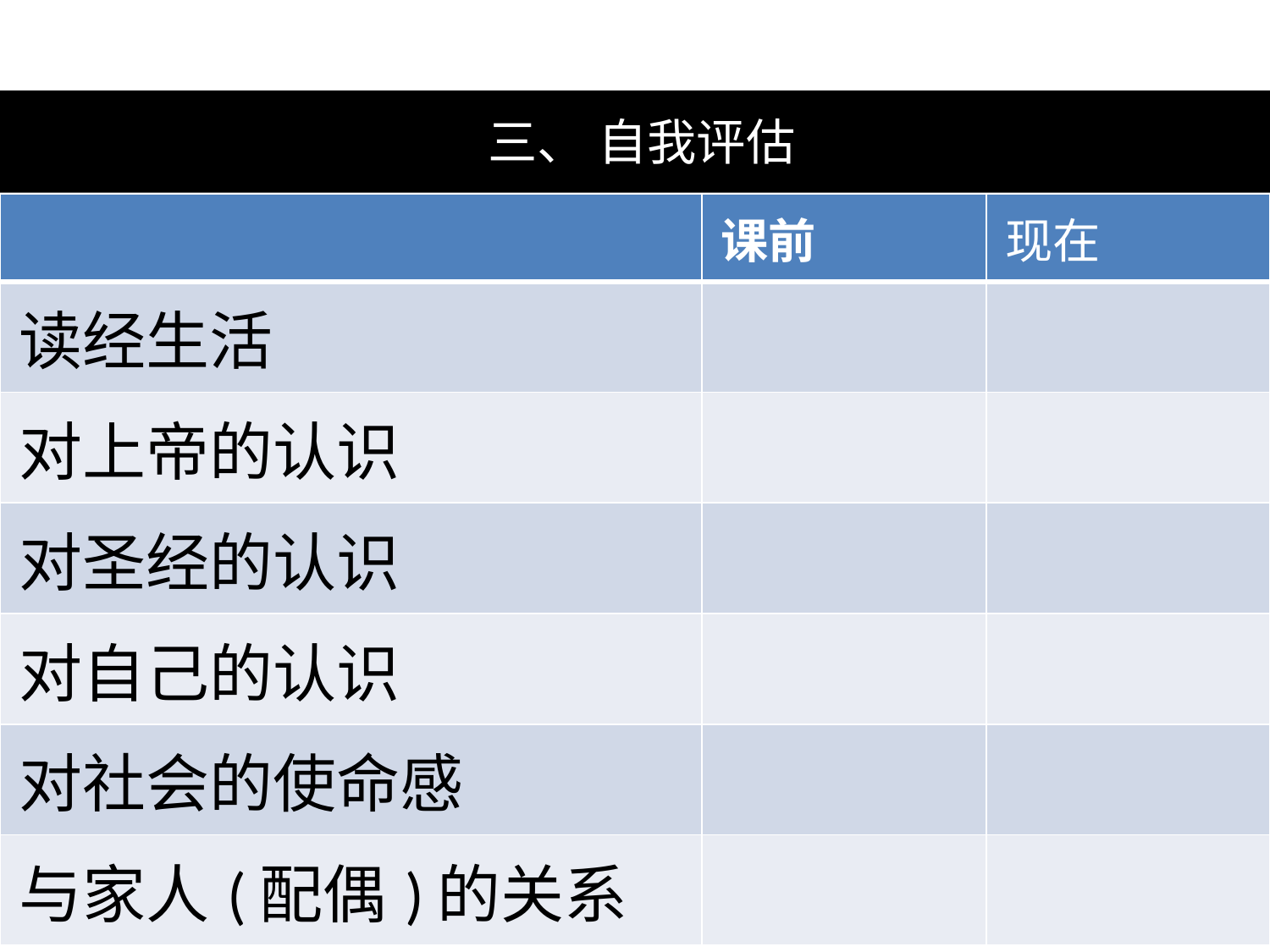

# 三、 自我评估

|  | 课前 | 现在 |
| --- | --- | --- |
| 读经生活 |  |  |
| 对上帝的认识 |  |  |
| 对圣经的认识 |  |  |
| 对自己的认识 |  |  |
| 对社会的使命感 |  |  |
| 与家人(配偶)的关系 |  |  |